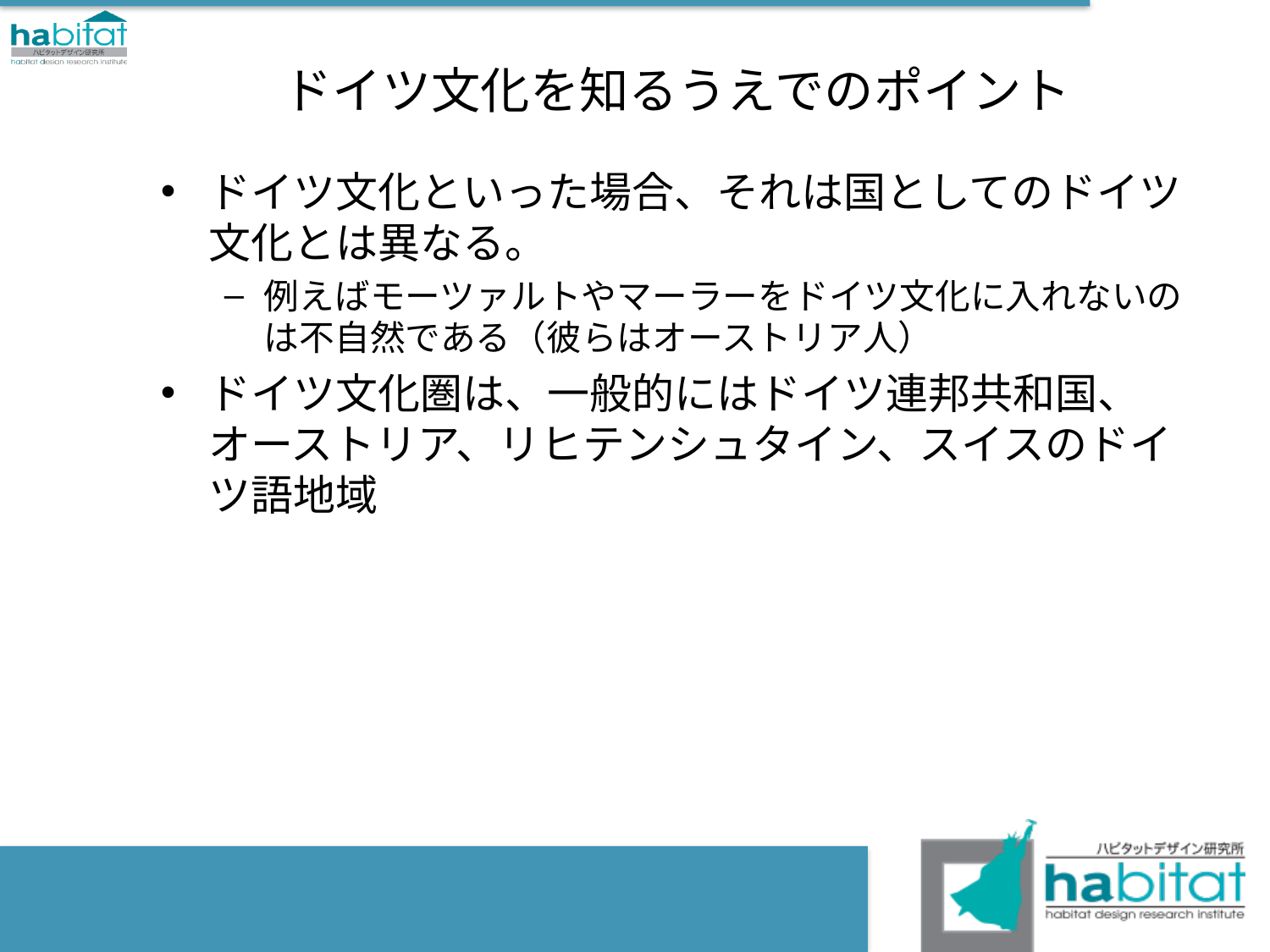

# ドイツ文化を知るうえでのポイント
ドイツ文化といった場合、それは国としてのドイツ文化とは異なる。
例えばモーツァルトやマーラーをドイツ文化に入れないのは不自然である（彼らはオーストリア人）
ドイツ文化圏は、一般的にはドイツ連邦共和国、オーストリア、リヒテンシュタイン、スイスのドイツ語地域